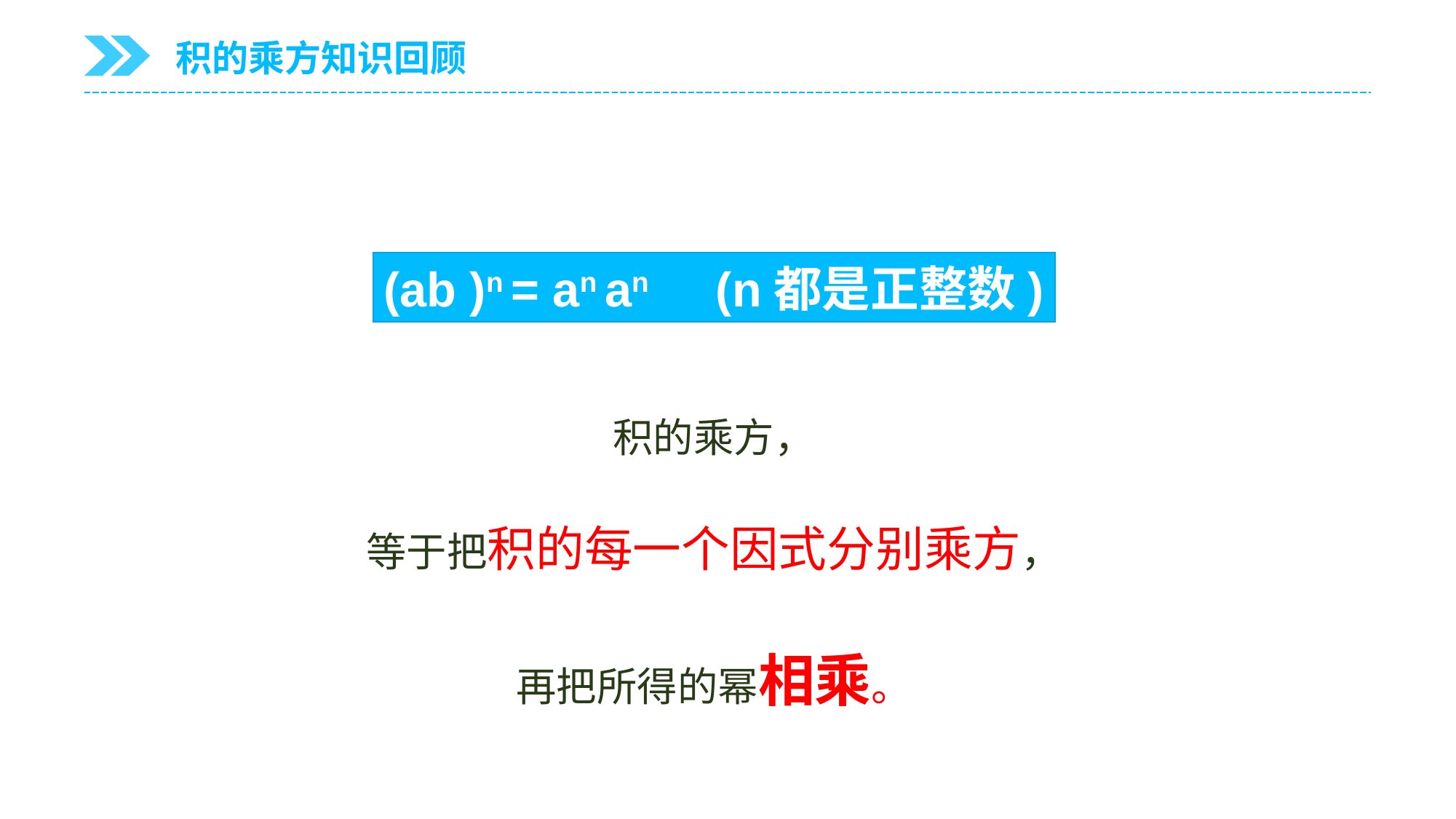

积的乘方知识回顾
(ab )n = an an     (n都是正整数)
积的乘方，
等于把积的每一个因式分别乘方，
再把所得的幂相乘。